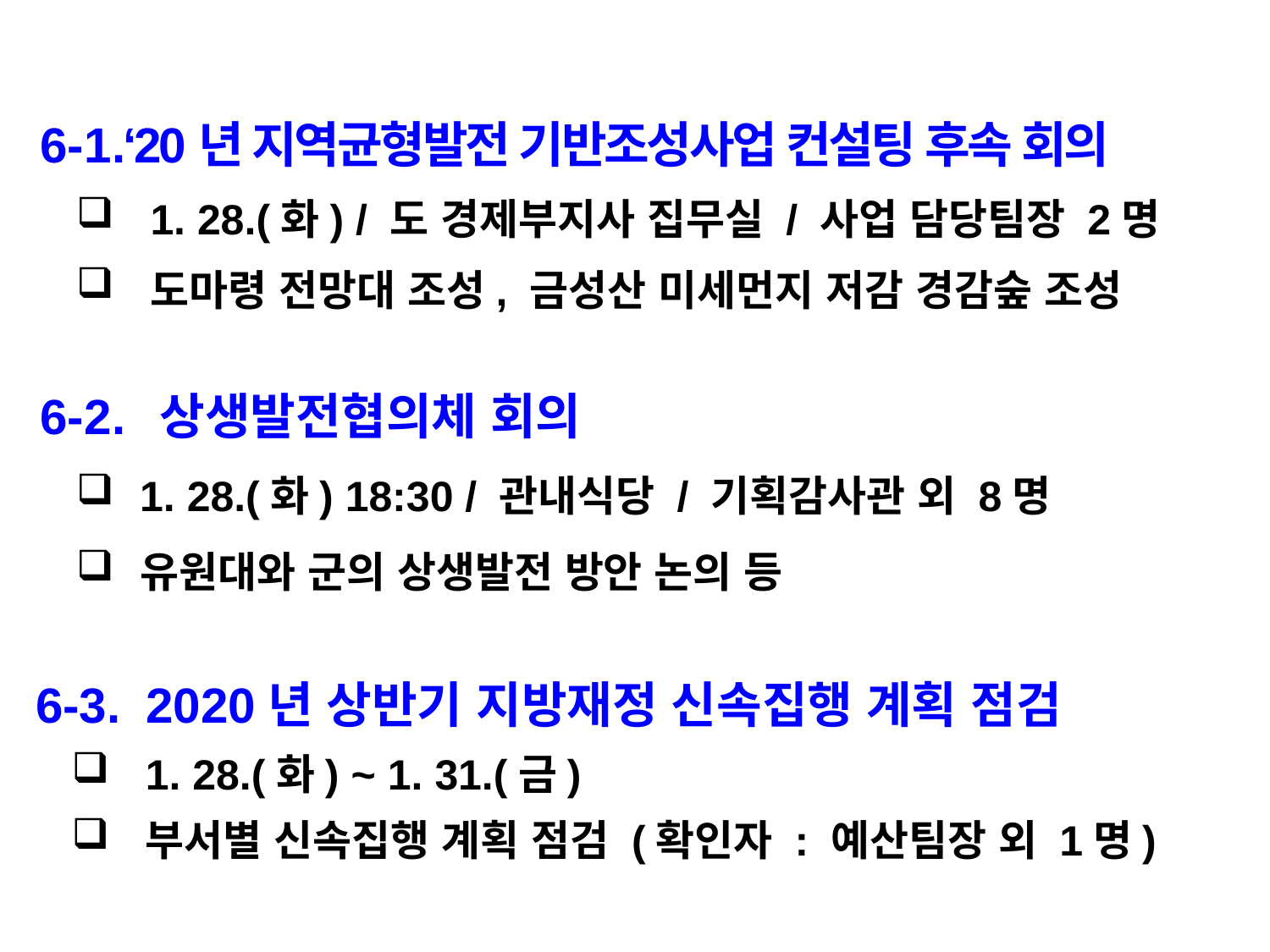

6-1.‘20년 지역균형발전 기반조성사업 컨설팅 후속 회의
1. 28.(화) / 도 경제부지사 집무실 / 사업 담당팀장 2명
도마령 전망대 조성, 금성산 미세먼지 저감 경감숲 조성
  6-2.  상생발전협의체 회의
1. 28.(화) 18:30 / 관내식당 / 기획감사관 외 8명
유원대와 군의 상생발전 방안 논의 등

  6-3.  2020년 상반기 지방재정 신속집행 계획 점검
1. 28.(화) ~ 1. 31.(금)
부서별 신속집행 계획 점검 (확인자 : 예산팀장 외 1명)